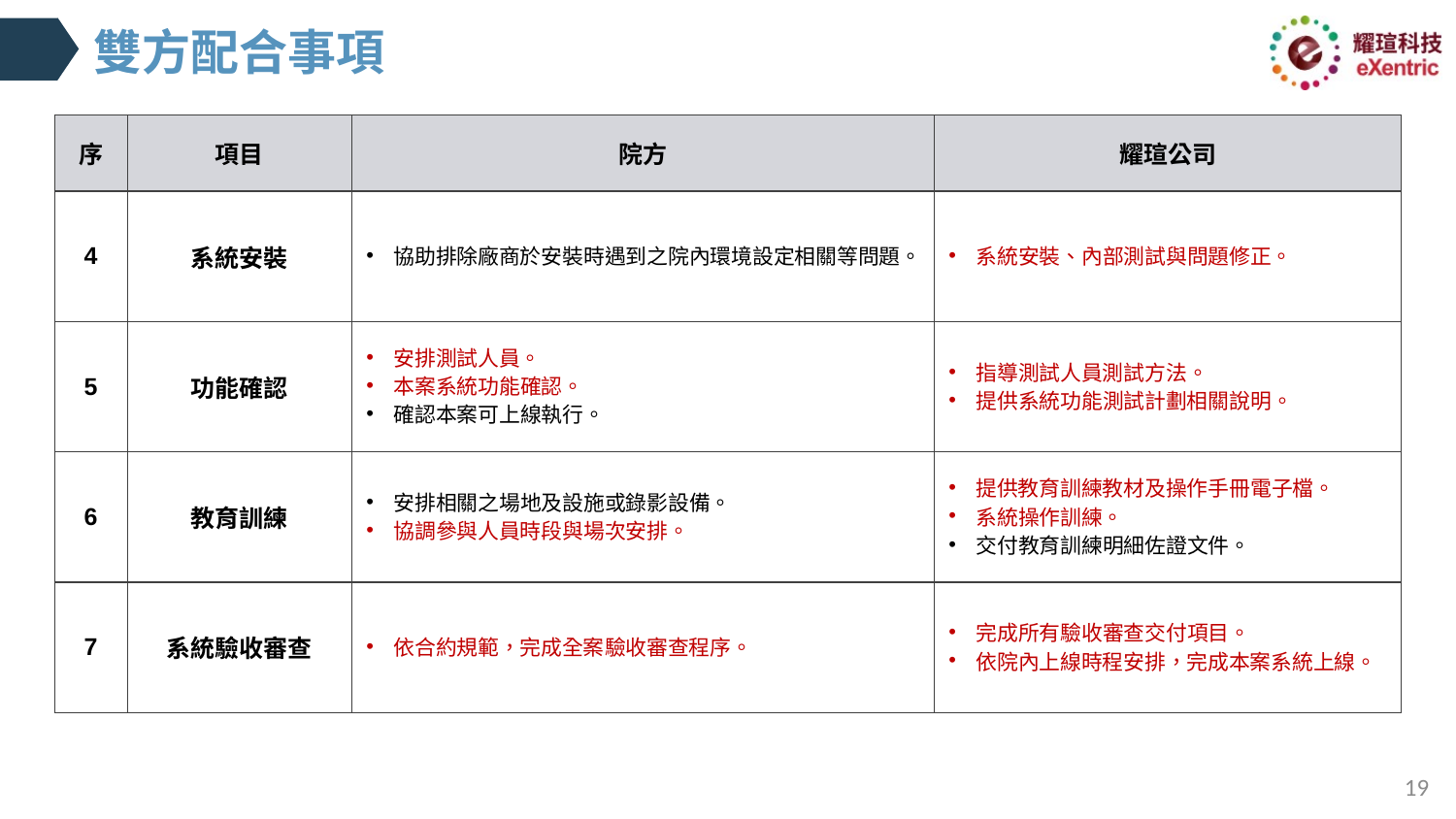

# 雙方配合事項
| 序 | 項目 | 院方 | 耀瑄公司 |
| --- | --- | --- | --- |
| 4 | 系統安裝 | 協助排除廠商於安裝時遇到之院內環境設定相關等問題。 | 系統安裝、內部測試與問題修正。 |
| 5 | 功能確認 | 安排測試人員。 本案系統功能確認。 確認本案可上線執行。 | 指導測試人員測試方法。 提供系統功能測試計劃相關說明。 |
| 6 | 教育訓練 | 安排相關之場地及設施或錄影設備。 協調參與人員時段與場次安排。 | 提供教育訓練教材及操作手冊電子檔。 系統操作訓練。 交付教育訓練明細佐證文件。 |
| 7 | 系統驗收審查 | 依合約規範，完成全案驗收審查程序。 | 完成所有驗收審查交付項目。 依院內上線時程安排，完成本案系統上線。 |
19